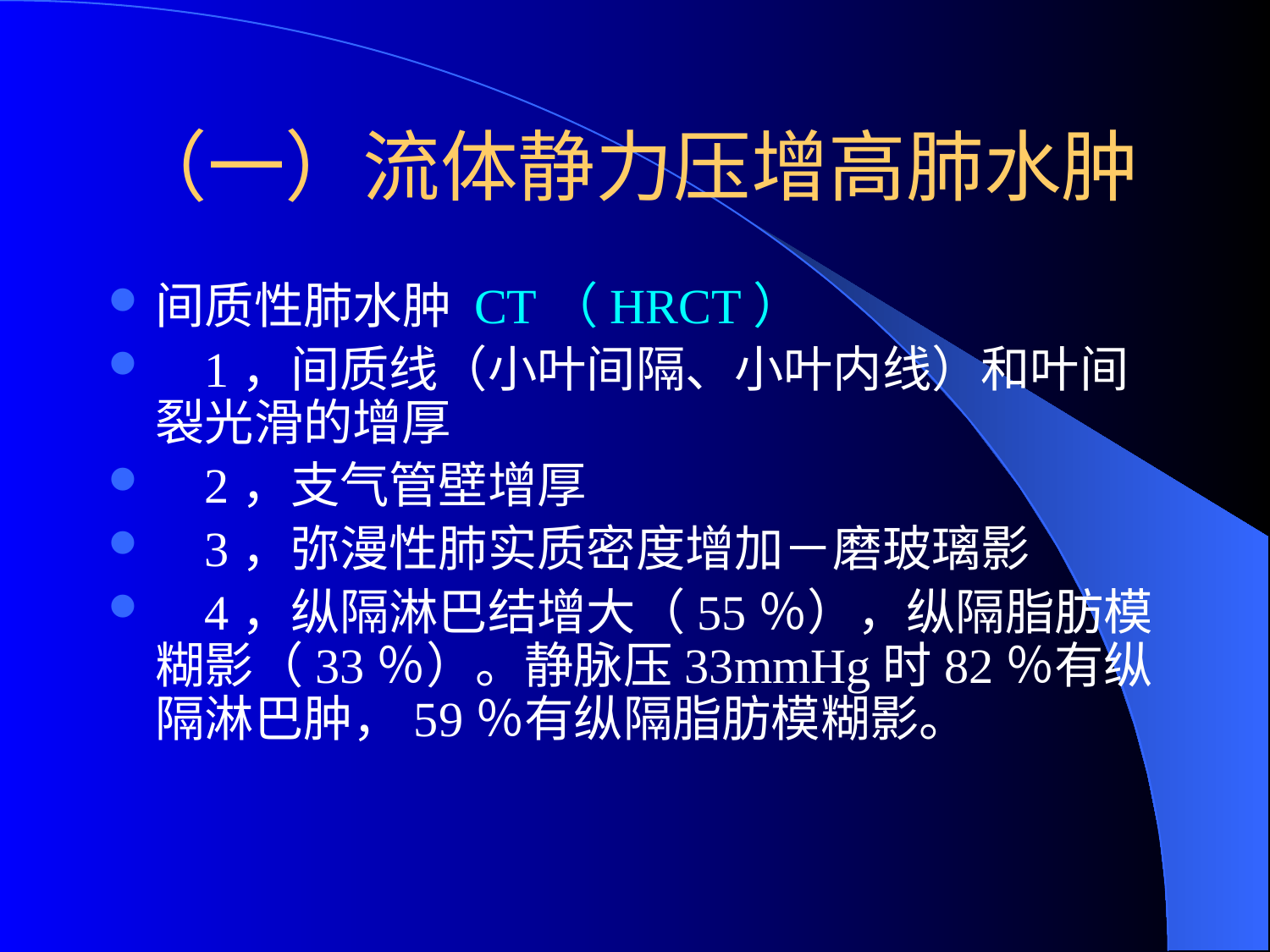

# （一）流体静力压增高肺水肿
间质性肺水肿 CT（HRCT）
    1，间质线（小叶间隔、小叶内线）和叶间裂光滑的增厚
    2，支气管壁增厚
    3，弥漫性肺实质密度增加－磨玻璃影
    4，纵隔淋巴结增大（55％），纵隔脂肪模糊影（33％）。静脉压33mmHg时82％有纵隔淋巴肿，59％有纵隔脂肪模糊影。